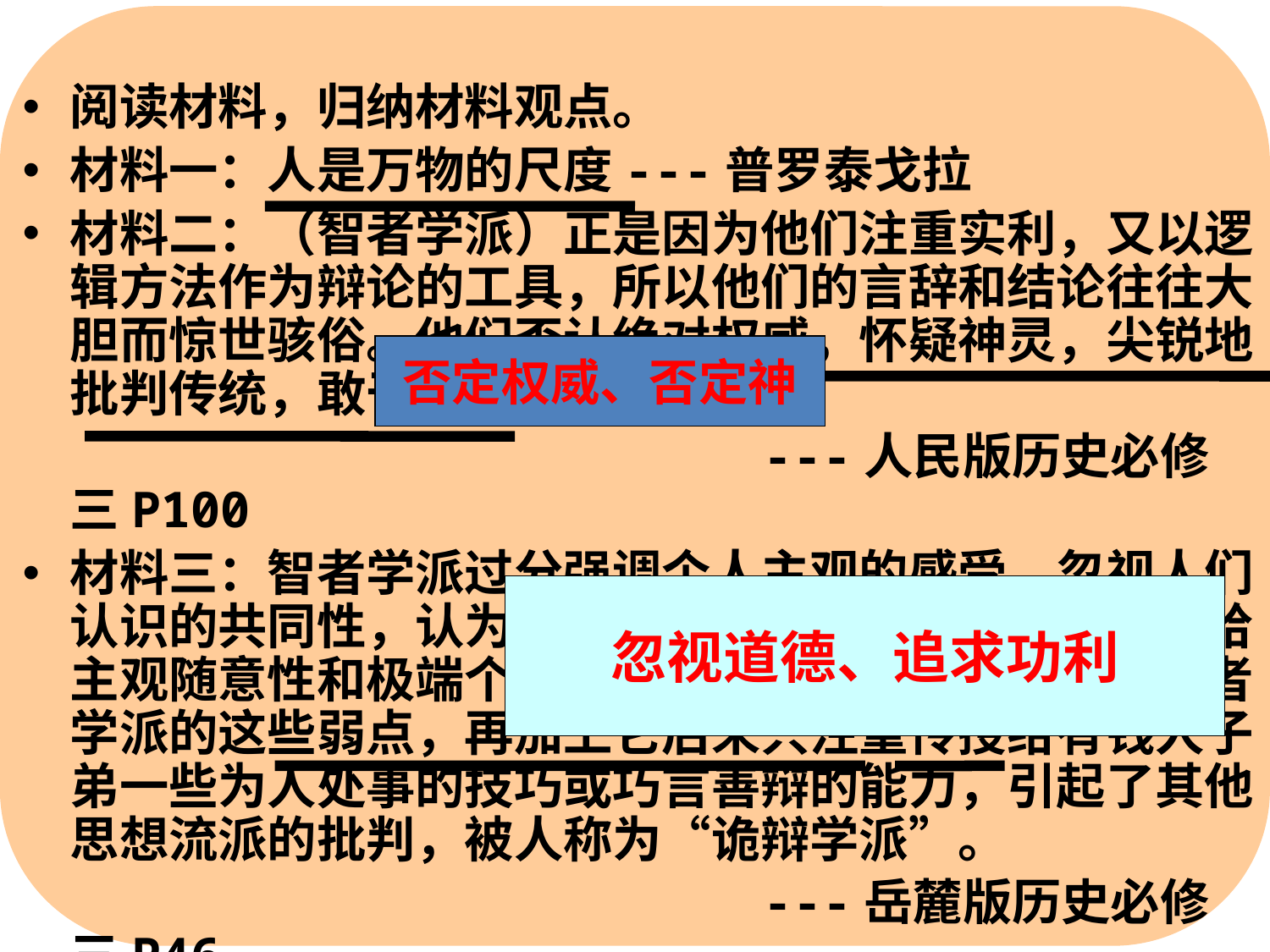

阅读材料，归纳材料观点。
材料一：人是万物的尺度---普罗泰戈拉
材料二：（智者学派）正是因为他们注重实利，又以逻辑方法作为辩论的工具，所以他们的言辞和结论往往大胆而惊世骇俗。他们否认绝对权威，怀疑神灵，尖锐地批判传统，敢于创新。
                         ---人民版历史必修三P100
材料三：智者学派过分强调个人主观的感受，忽视人们认识的共同性，认为没有是非之别，这样的思想方法给主观随意性和极端个人主义打开了方便之门。由于智者学派的这些弱点，再加上它后来只注重传授给有钱人子弟一些为人处事的技巧或巧言善辩的能力，引起了其他思想流派的批判，被人称为“诡辩学派”。
                         ---岳麓版历史必修三P46

否定权威、否定神

忽视道德、追求功利